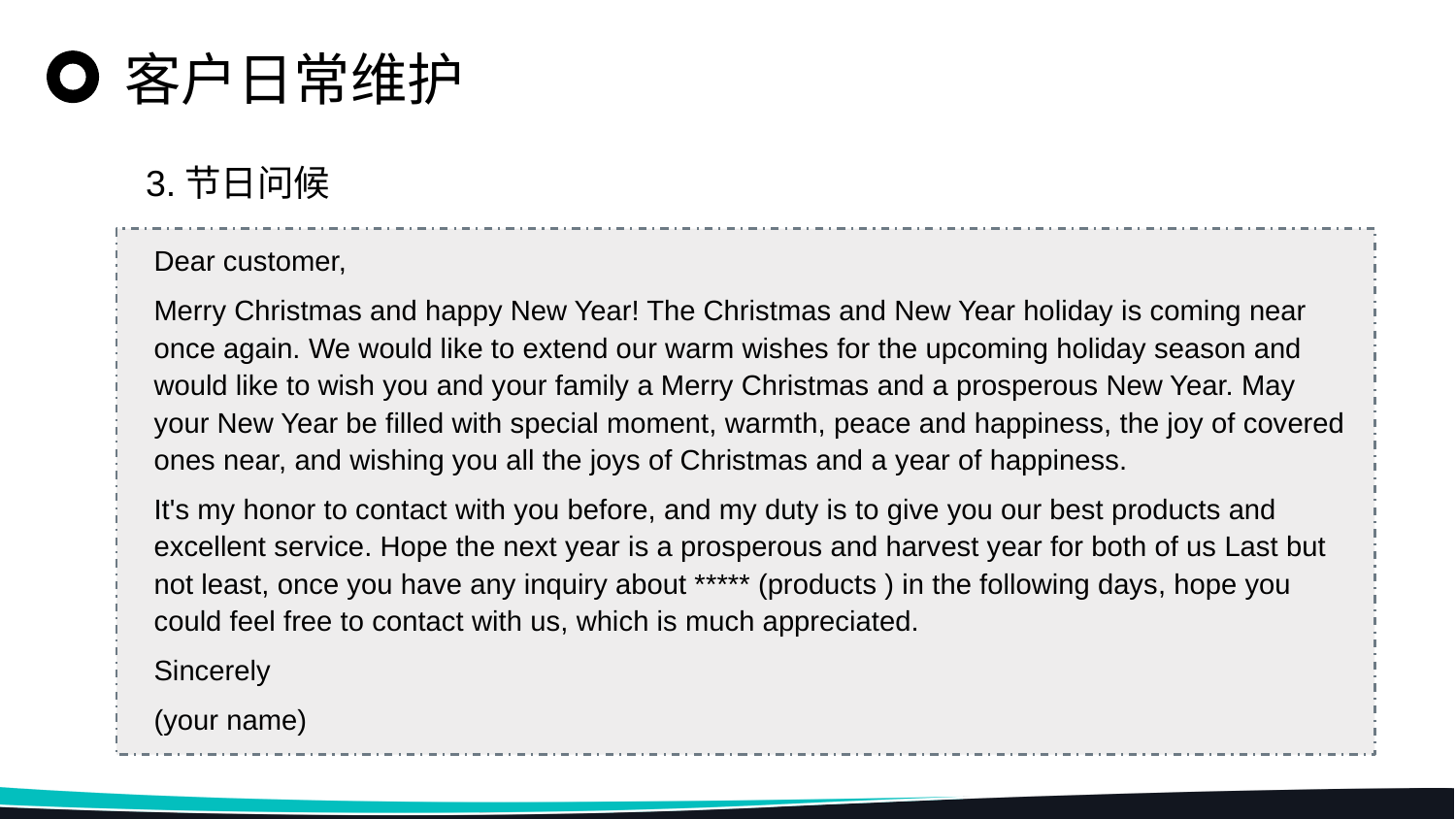

客户日常维护
3.节日问候

Dear customer,
Merry Christmas and happy New Year! The Christmas and New Year holiday is coming near once again. We would like to extend our warm wishes for the upcoming holiday season and would like to wish you and your family a Merry Christmas and a prosperous New Year. May your New Year be filled with special moment, warmth, peace and happiness, the joy of covered ones near, and wishing you all the joys of Christmas and a year of happiness.
It's my honor to contact with you before, and my duty is to give you our best products and excellent service. Hope the next year is a prosperous and harvest year for both of us Last but not least, once you have any inquiry about ***** (products ) in the following days, hope you could feel free to contact with us, which is much appreciated.
Sincerely
(your name)